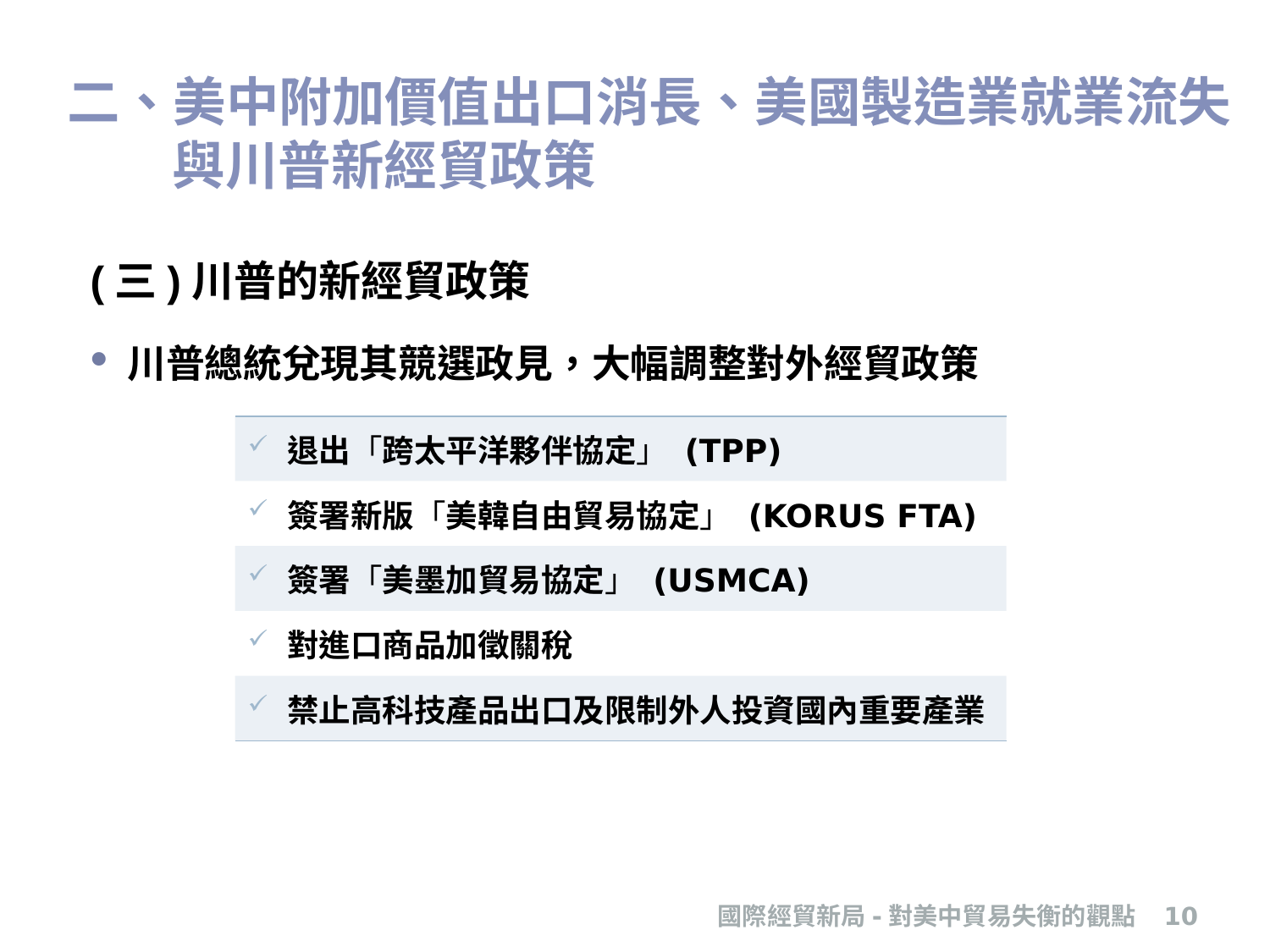

# 二、美中附加價值出口消長、美國製造業就業流失與川普新經貿政策
(三)川普的新經貿政策
川普總統兌現其競選政見，大幅調整對外經貿政策
| 退出「跨太平洋夥伴協定」 (TPP) |
| --- |
| 簽署新版「美韓自由貿易協定」 (KORUS FTA) |
| 簽署「美墨加貿易協定」 (USMCA) |
| 對進口商品加徵關稅 |
| 禁止高科技產品出口及限制外人投資國內重要產業 |
國際經貿新局-對美中貿易失衡的觀點
10